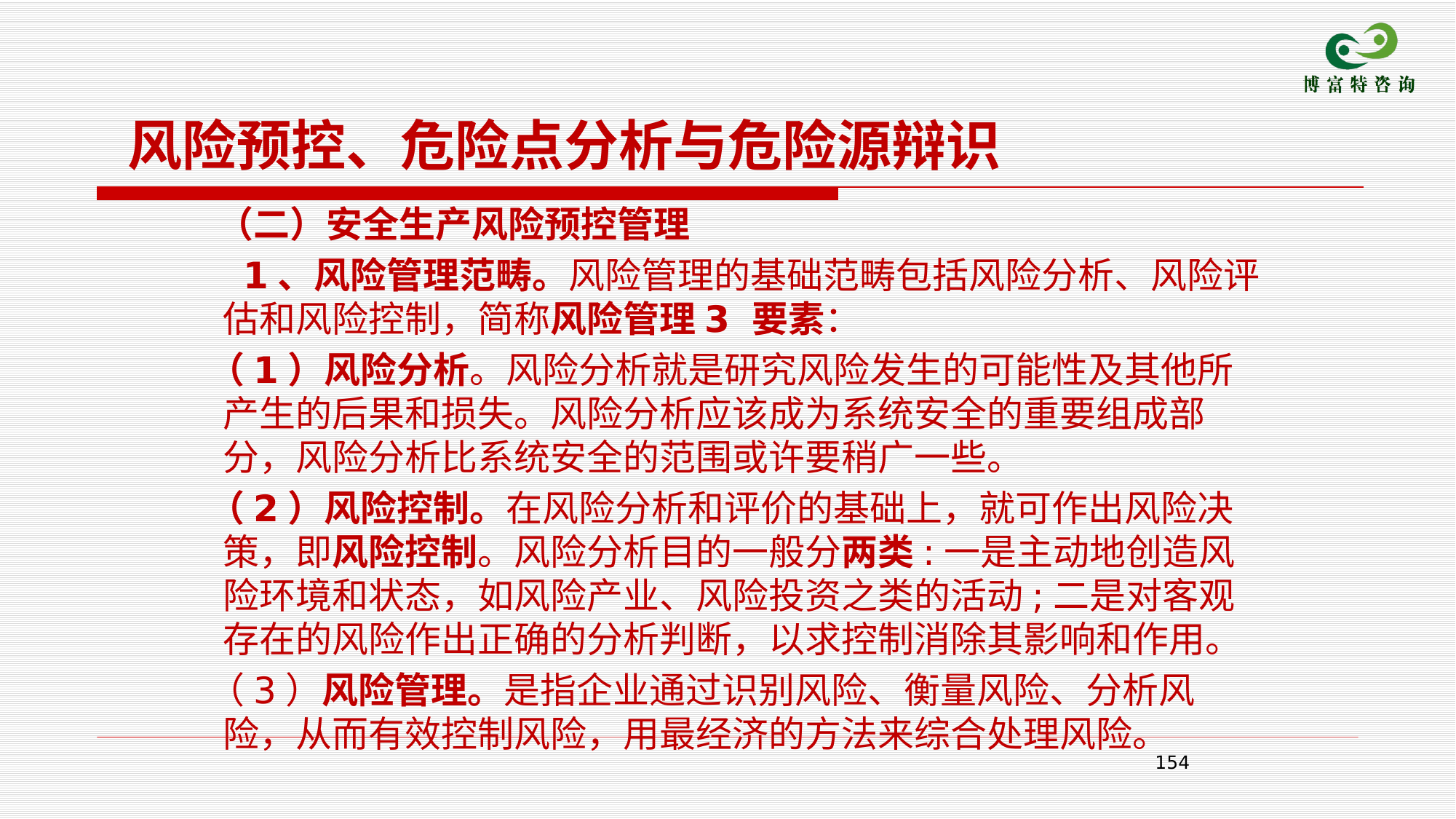

风险预控、危险点分析与危险源辩识
     （二）安全生产风险预控管理
      1、风险管理范畴。风险管理的基础范畴包括风险分析、风险评估和风险控制，简称风险管理3 要素：
    （1）风险分析。风险分析就是研究风险发生的可能性及其他所产生的后果和损失。风险分析应该成为系统安全的重要组成部分，风险分析比系统安全的范围或许要稍广一些。
    （2）风险控制。在风险分析和评价的基础上，就可作出风险决策，即风险控制。风险分析目的一般分两类:一是主动地创造风险环境和状态，如风险产业、风险投资之类的活动;二是对客观存在的风险作出正确的分析判断，以求控制消除其影响和作用。
    （3）风险管理。是指企业通过识别风险、衡量风险、分析风险，从而有效控制风险，用最经济的方法来综合处理风险。

154